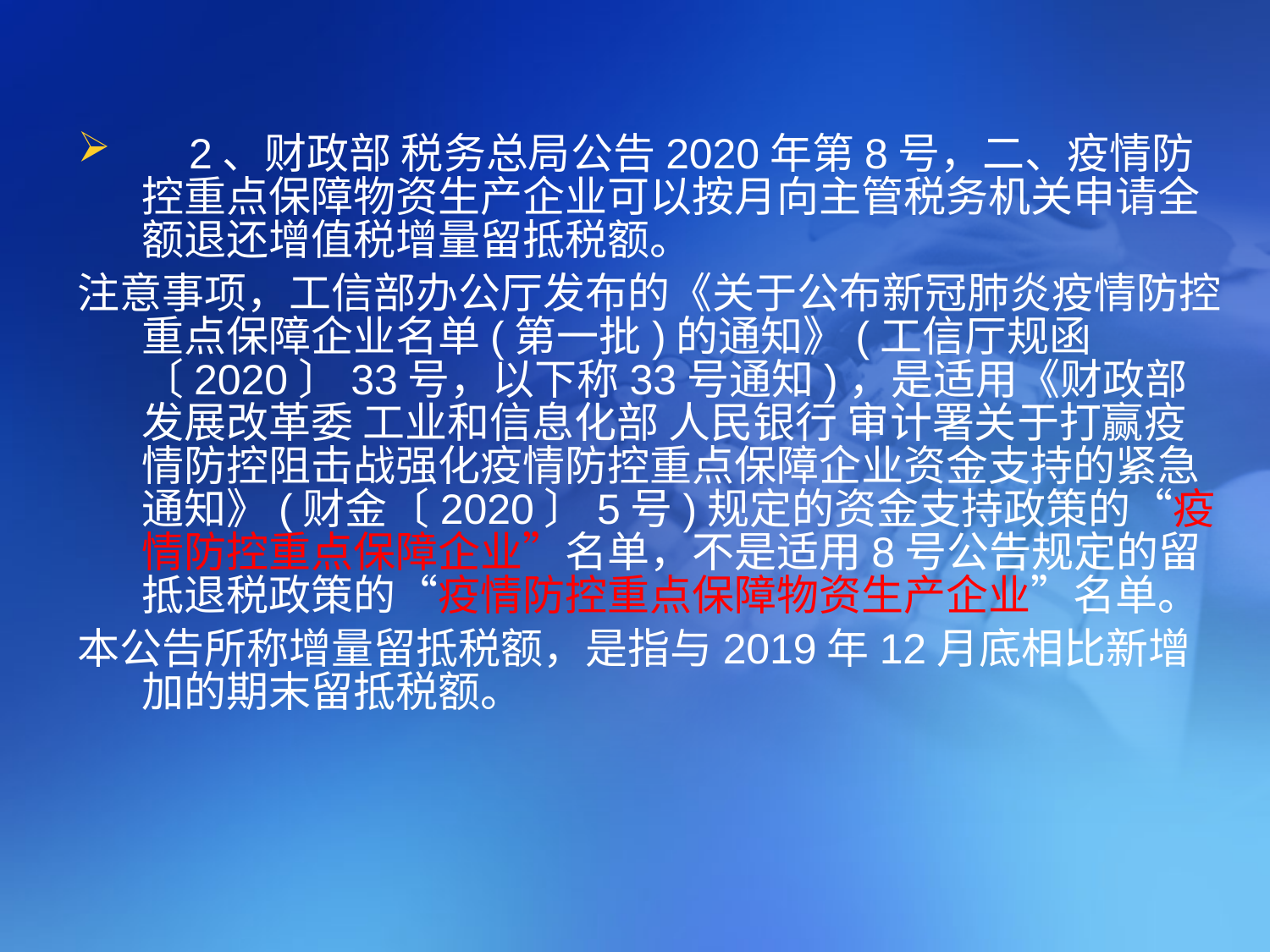

2、财政部 税务总局公告2020年第8号，二、疫情防控重点保障物资生产企业可以按月向主管税务机关申请全额退还增值税增量留抵税额。
注意事项，工信部办公厅发布的《关于公布新冠肺炎疫情防控重点保障企业名单(第一批)的通知》(工信厅规函〔2020〕33号，以下称33号通知)，是适用《财政部 发展改革委 工业和信息化部 人民银行 审计署关于打赢疫情防控阻击战强化疫情防控重点保障企业资金支持的紧急通知》(财金〔2020〕5号)规定的资金支持政策的“疫情防控重点保障企业”名单，不是适用8号公告规定的留抵退税政策的“疫情防控重点保障物资生产企业”名单。
本公告所称增量留抵税额，是指与2019年12月底相比新增加的期末留抵税额。